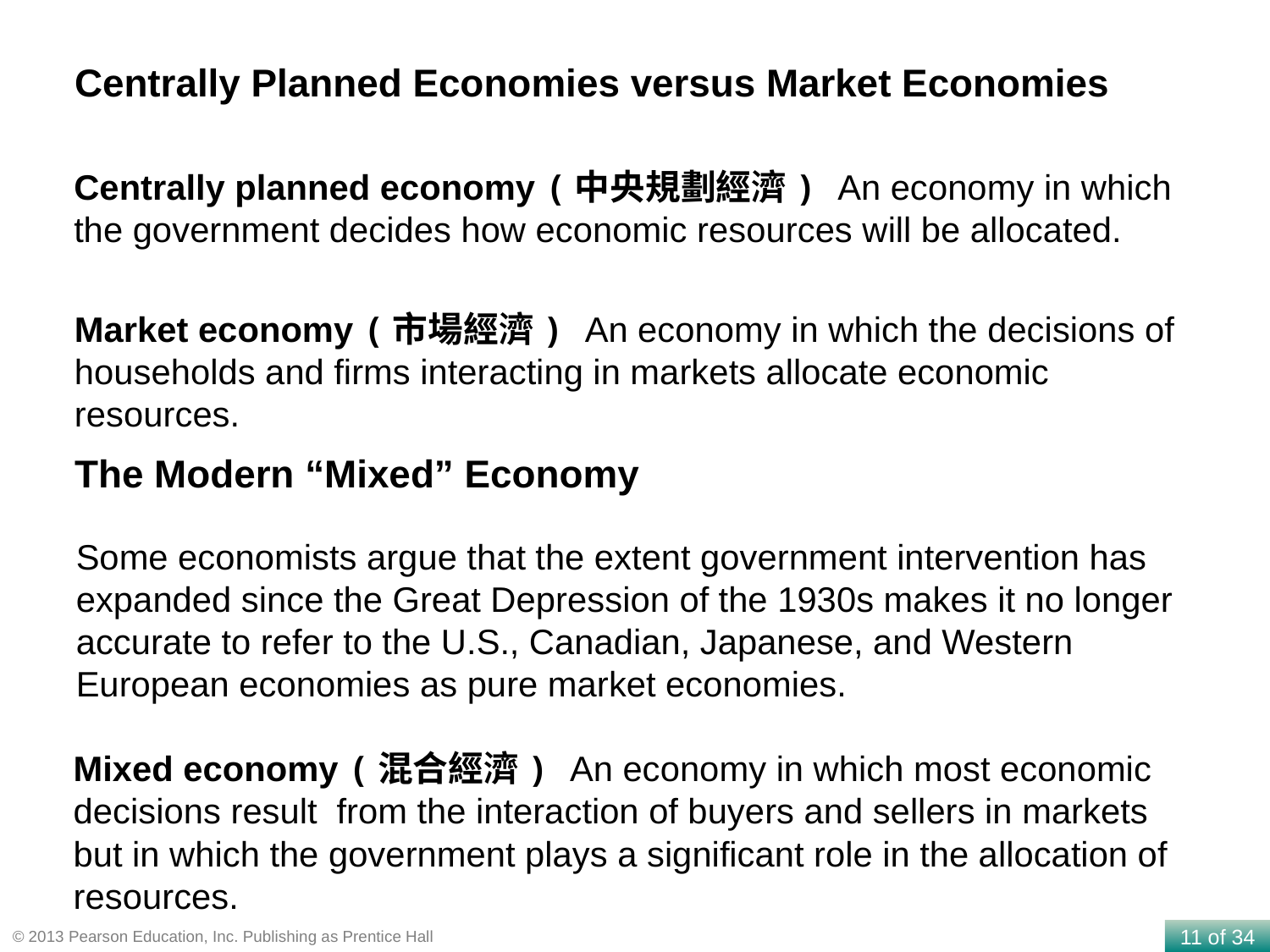

Centrally Planned Economies versus Market Economies
Centrally planned economy (中央規劃經濟) An economy in which the government decides how economic resources will be allocated.
Market economy (市場經濟) An economy in which the decisions of households and firms interacting in markets allocate economic resources.
The Modern “Mixed” Economy
Some economists argue that the extent government intervention has expanded since the Great Depression of the 1930s makes it no longer accurate to refer to the U.S., Canadian, Japanese, and Western European economies as pure market economies.
Mixed economy (混合經濟) An economy in which most economic decisions result  from the interaction of buyers and sellers in markets but in which the government plays a significant role in the allocation of resources.